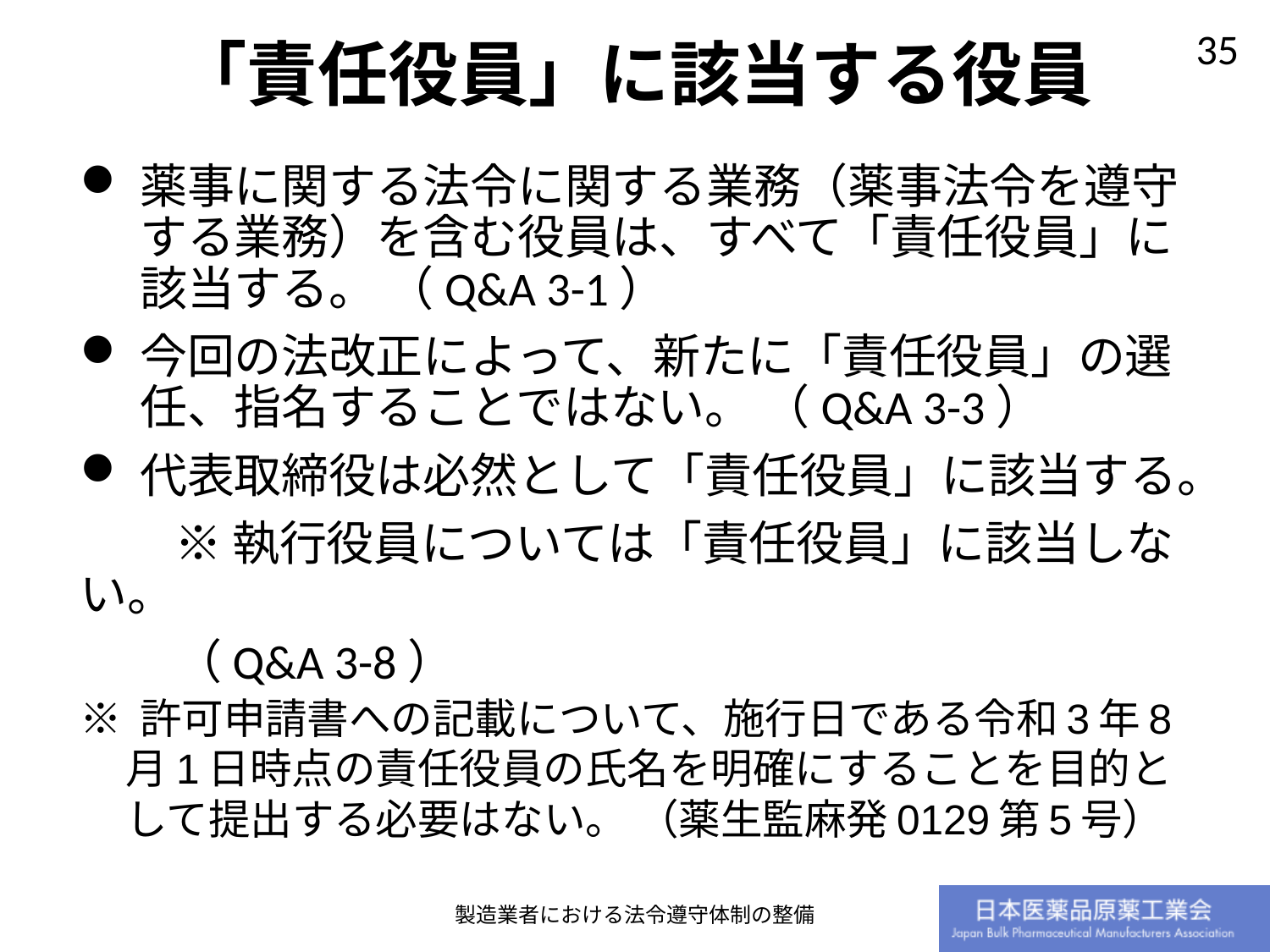

「責任役員」に該当する役員
薬事に関する法令に関する業務（薬事法令を遵守する業務）を含む役員は、すべて「責任役員」に該当する。 （Q&A 3-1）
今回の法改正によって、新たに「責任役員」の選任、指名することではない。 （Q&A 3-3）
代表取締役は必然として「責任役員」に該当する。
　　※ 執行役員については「責任役員」に該当しない。
　　（Q&A 3-8）
※ 許可申請書への記載について、施行日である令和3年8月1日時点の責任役員の氏名を明確にすることを目的として提出する必要はない。 （薬生監麻発0129第5号）
製造業者における法令遵守体制の整備